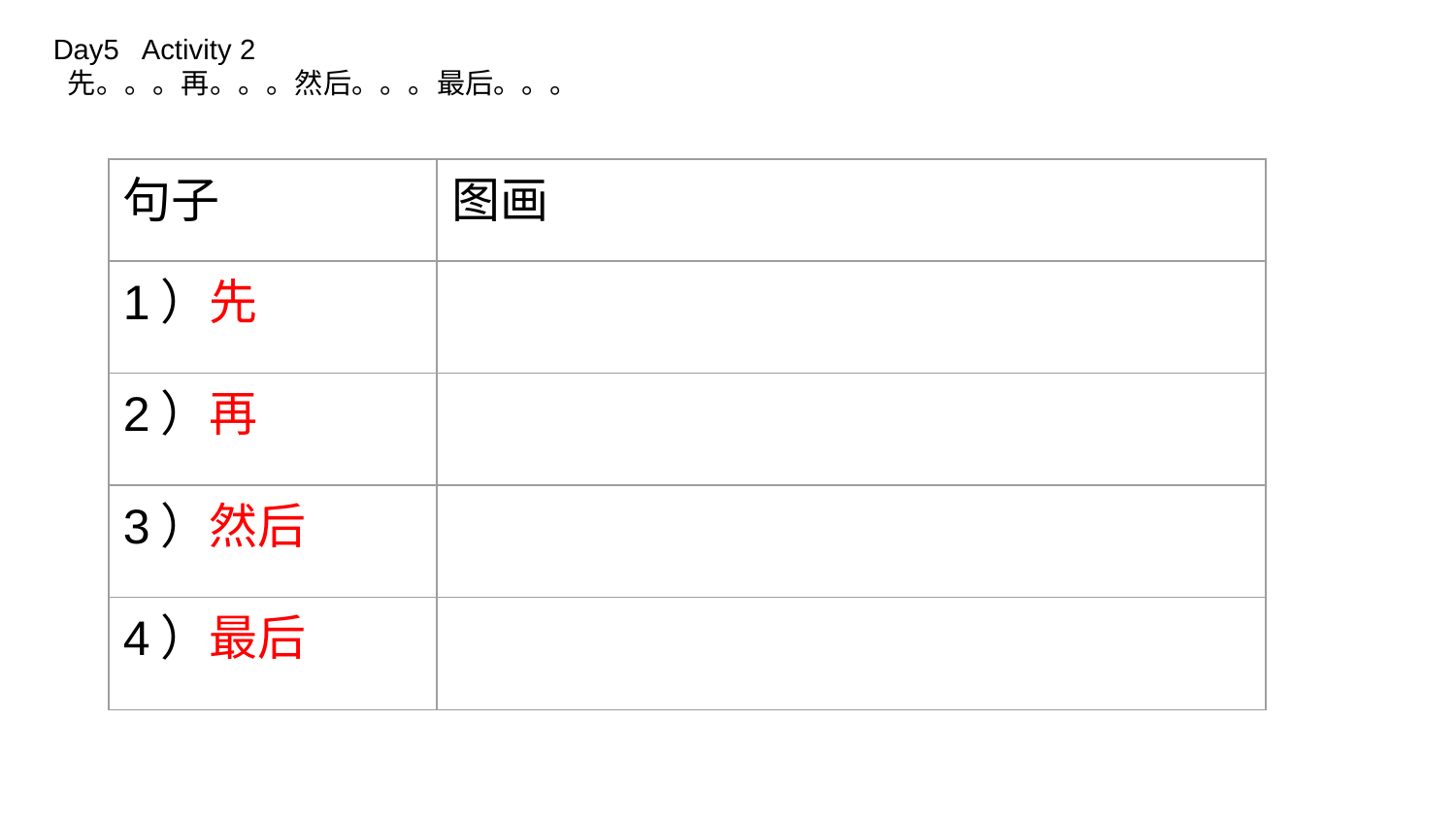

Day5   Activity 2
 先。。。再。。。然后。。。最后。。。
| 句子 | 图画 |
| --- | --- |
| 1）先 |  |
| 2）再 |  |
| 3）然后 |  |
| 4）最后 |  |